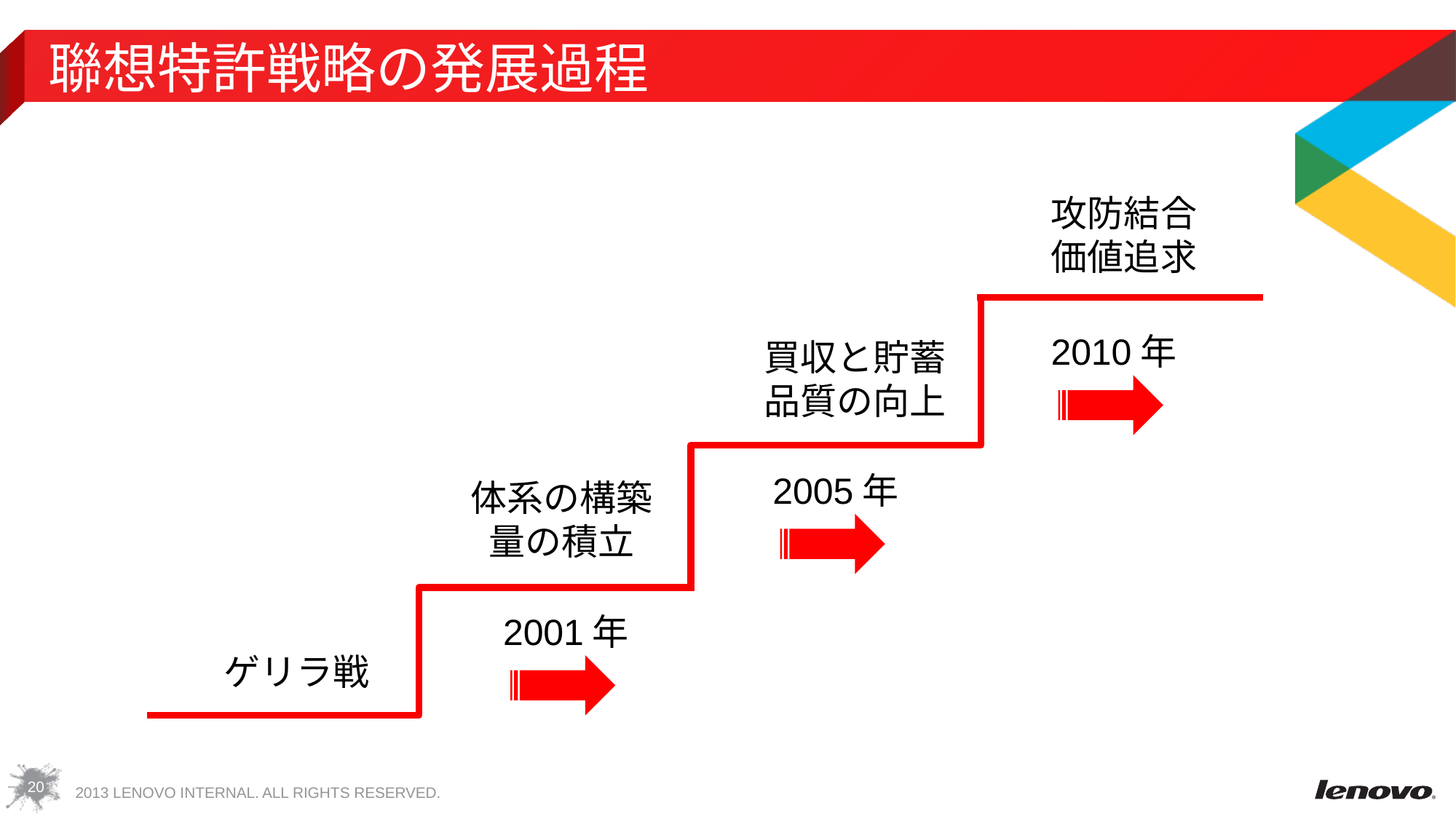

# 聯想特許戦略の発展過程
攻防結合
価値追求
2010年
買収と貯蓄
品質の向上

2005年
体系の構築量の積立

2001年
ゲリラ戦

2013 LENOVO INTERNAL. All rights reserved.